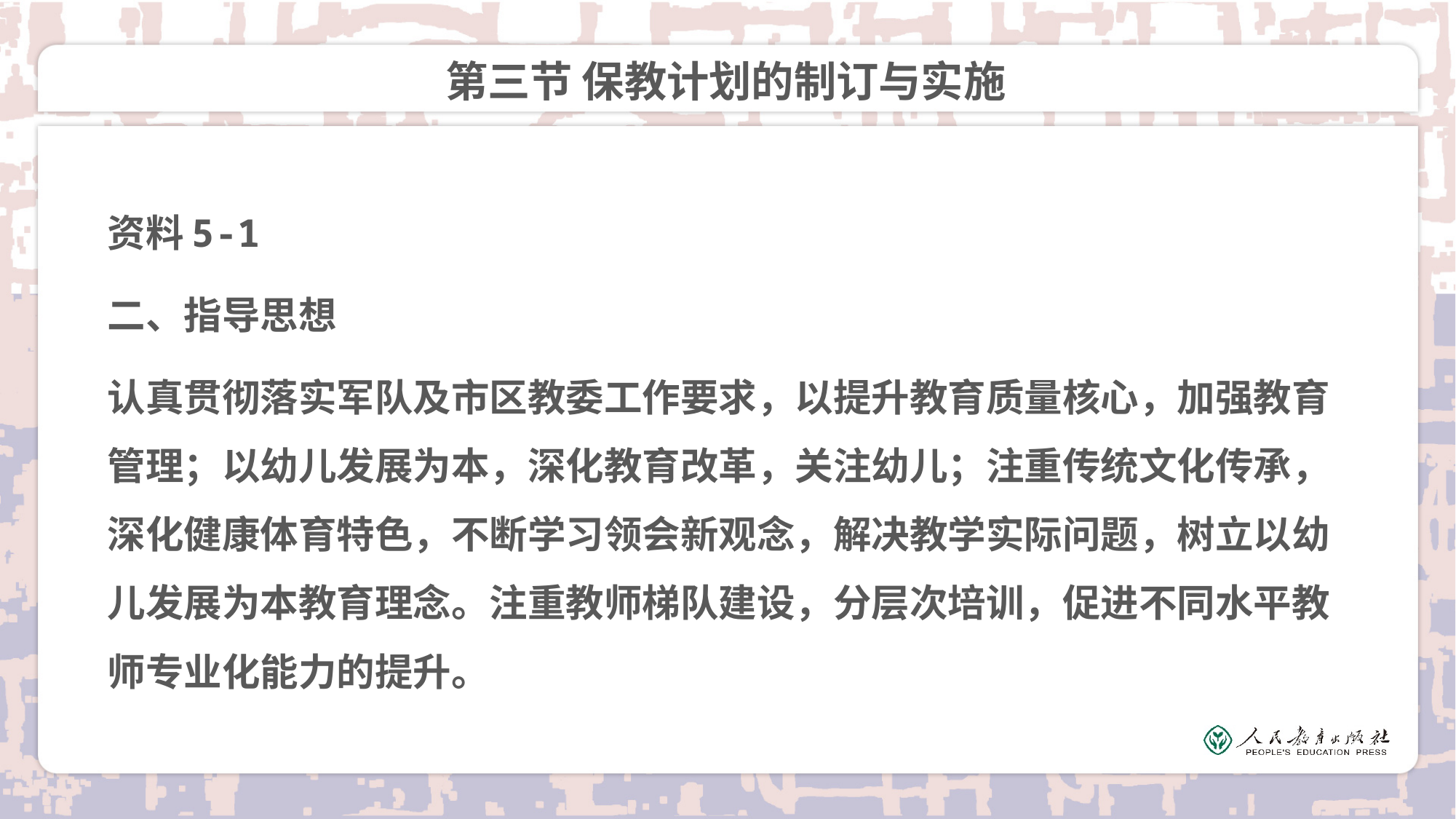

# 第三节 保教计划的制订与实施
资料5-1
二、指导思想
认真贯彻落实军队及市区教委工作要求，以提升教育质量核心，加强教育管理；以幼儿发展为本，深化教育改革，关注幼儿；注重传统文化传承，深化健康体育特色，不断学习领会新观念，解决教学实际问题，树立以幼儿发展为本教育理念。注重教师梯队建设，分层次培训，促进不同水平教师专业化能力的提升。